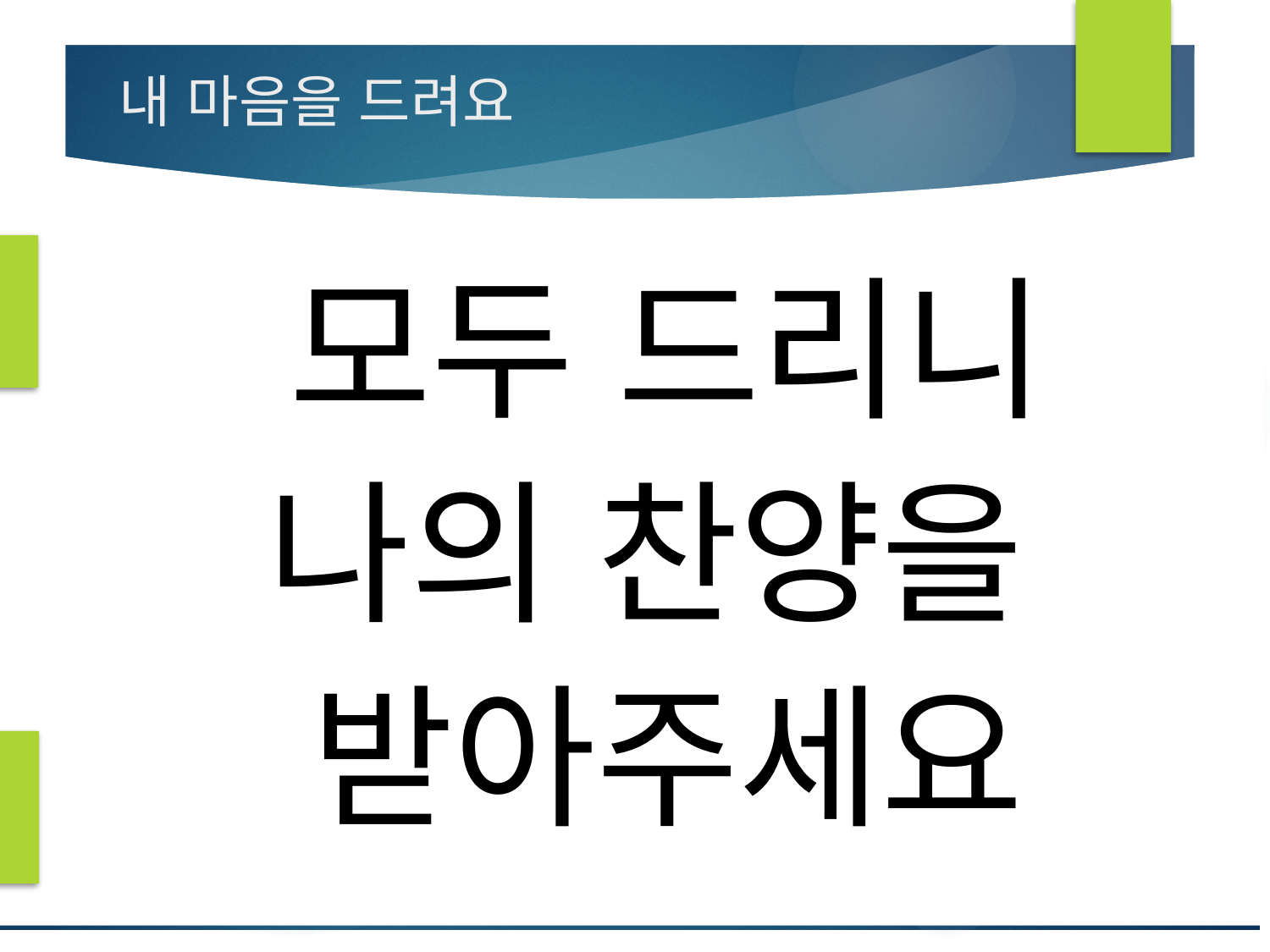

# 내 마음을 드려요
모두 드리니
나의 찬양을
받아주세요